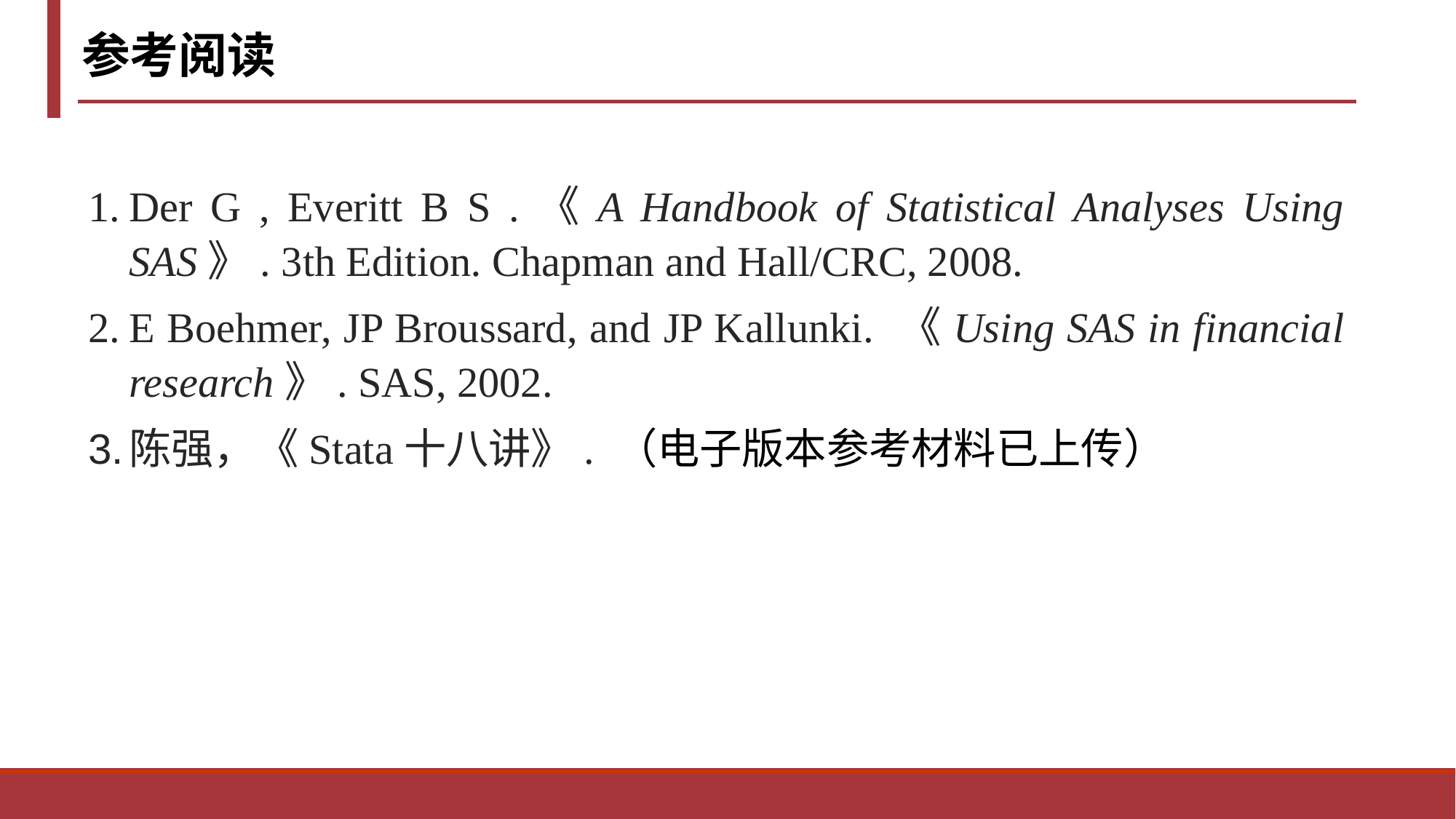

参考阅读
Der G , Everitt B S .《A Handbook of Statistical Analyses Using SAS》. 3th Edition. Chapman and Hall/CRC, 2008.
E Boehmer, JP Broussard, and JP Kallunki. 《Using SAS in financial research》. SAS, 2002.
陈强，《Stata十八讲》. （电子版本参考材料已上传）